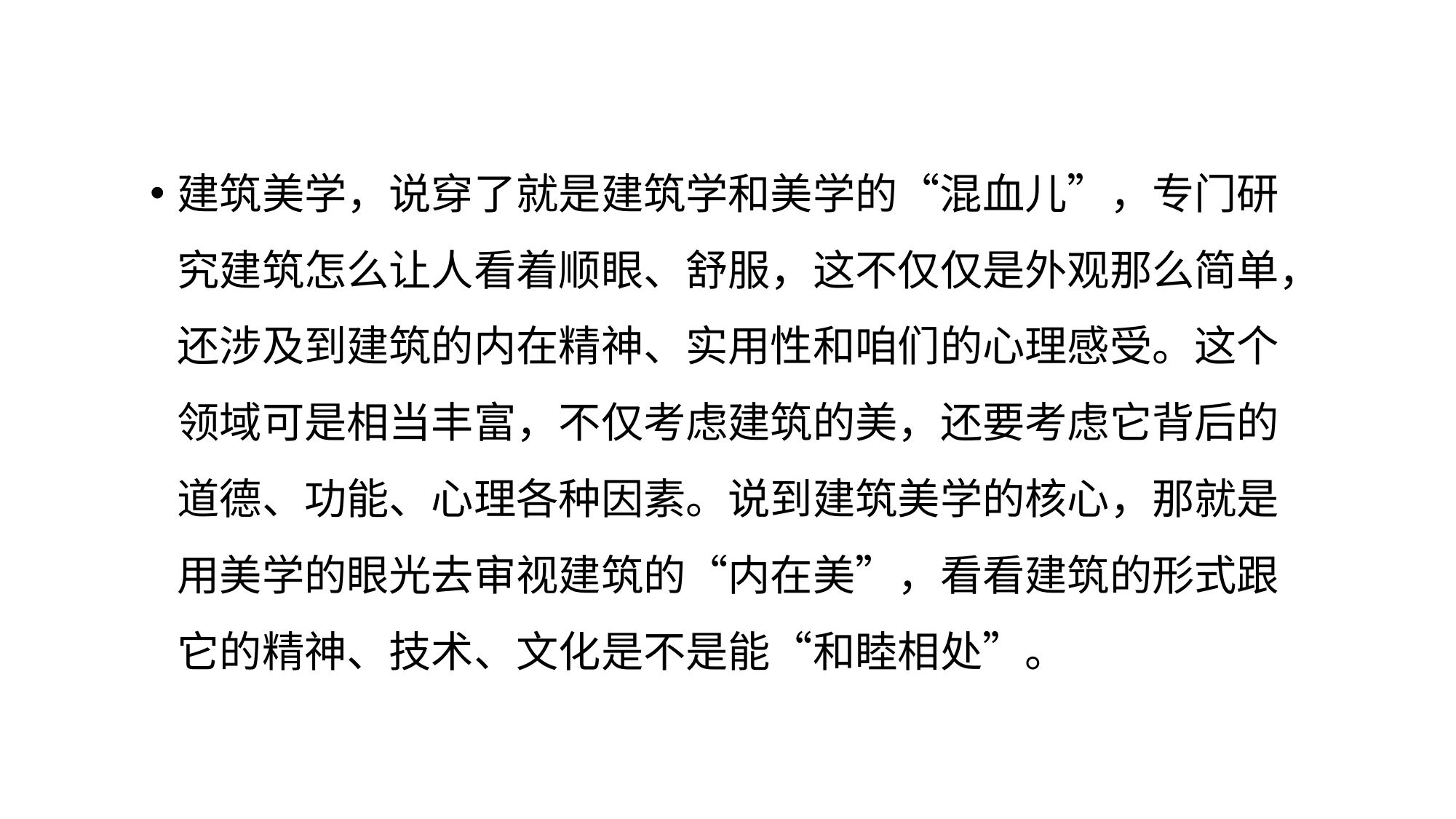

建筑美学，说穿了就是建筑学和美学的“混血儿”，专门研究建筑怎么让人看着顺眼、舒服，这不仅仅是外观那么简单，还涉及到建筑的内在精神、实用性和咱们的心理感受。这个领域可是相当丰富，不仅考虑建筑的美，还要考虑它背后的道德、功能、心理各种因素。说到建筑美学的核心，那就是用美学的眼光去审视建筑的“内在美”，看看建筑的形式跟它的精神、技术、文化是不是能“和睦相处”。